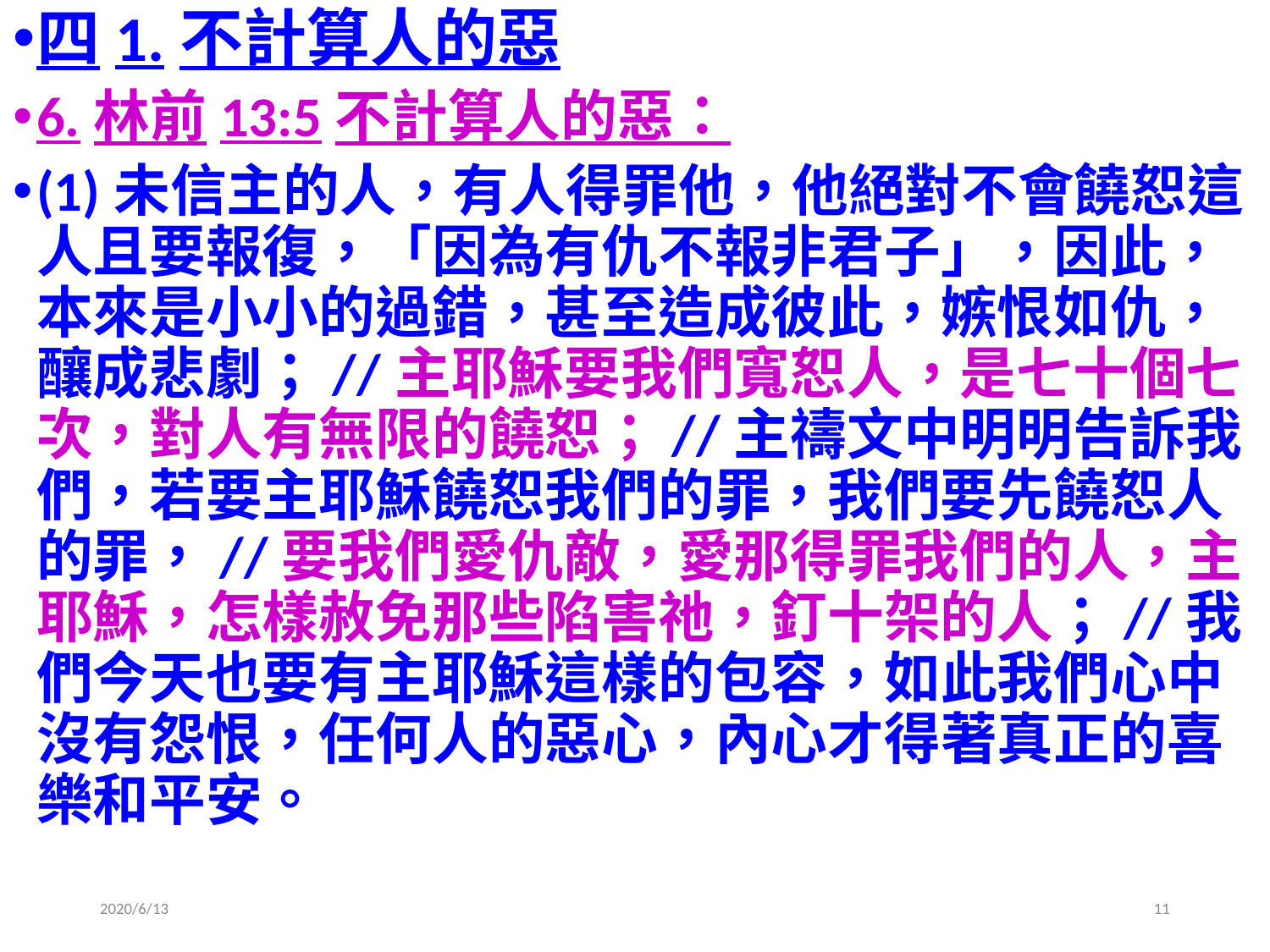

四1.不計算人的惡
6.林前13:5不計算人的惡：
(1)未信主的人，有人得罪他，他絕對不會饒恕這人且要報復，「因為有仇不報非君子」，因此，本來是小小的過錯，甚至造成彼此，嫉恨如仇，釀成悲劇；//主耶穌要我們寬恕人，是七十個七次，對人有無限的饒恕；//主禱文中明明告訴我們，若要主耶穌饒恕我們的罪，我們要先饒恕人的罪，//要我們愛仇敵，愛那得罪我們的人，主耶穌，怎樣赦免那些陷害祂，釘十架的人；//我們今天也要有主耶穌這樣的包容，如此我們心中沒有怨恨，任何人的惡心，內心才得著真正的喜樂和平安。

2020/6/13
11